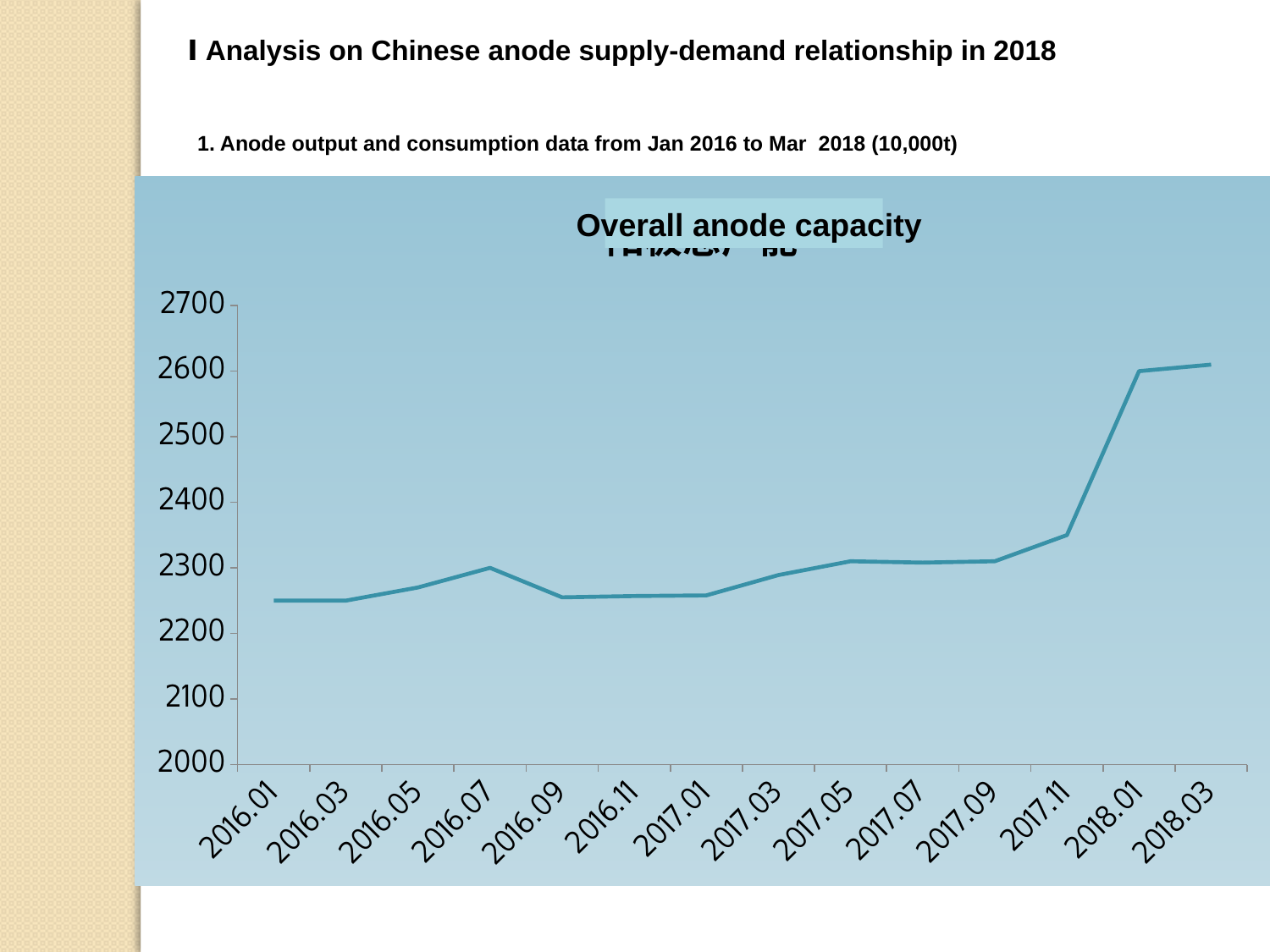

Ⅰ Analysis on Chinese anode supply-demand relationship in 2018
1. Anode output and consumption data from Jan 2016 to Mar  2018 (10,000t)

### Chart:

| Category | 阳极总产能 |
|---|---|
| 2016.01 | 2250.0 |
| 2016.03 | 2250.0 |
| 2016.05 | 2270.0 |
| 2016.07 | 2300.0 |
| 2016.09 | 2255.0 |
| 2016.11 | 2257.0 |
| 2017.01 | 2258.0 |
| 2017.03 | 2289.0 |
| 2017.05 | 2310.0 |
| 2017.07 | 2308.0 |
| 2017.09 | 2310.0 |
| 2017.11 | 2350.0 |
| 2018.01 | 2600.0 |
| 2018.03 | 2610.0 |
Overall anode capacity